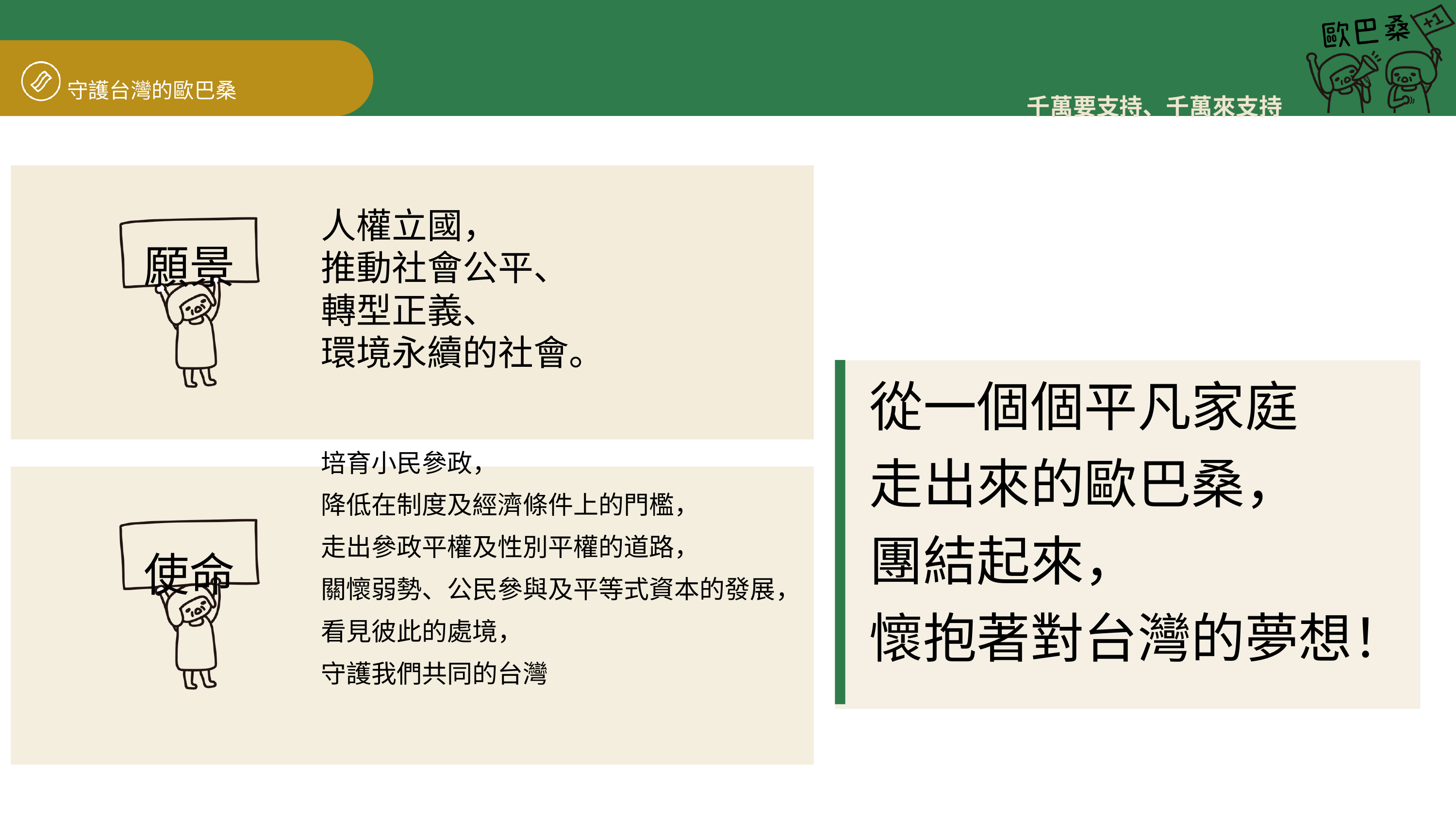

守護台灣的歐巴桑

千萬要支持、千萬來支持

人權立國，
推動社會公平、
轉型正義、
環境永續的社會。

願景
從一個個平凡家庭
走出來的歐巴桑，
團結起來，
懷抱著對台灣的夢想！

培育小民參政，
降低在制度及經濟條件上的門檻，
走出參政平權及性別平權的道路，
關懷弱勢、公民參與及平等式資本的發展，
看見彼此的處境，
守護我們共同的台灣

使命